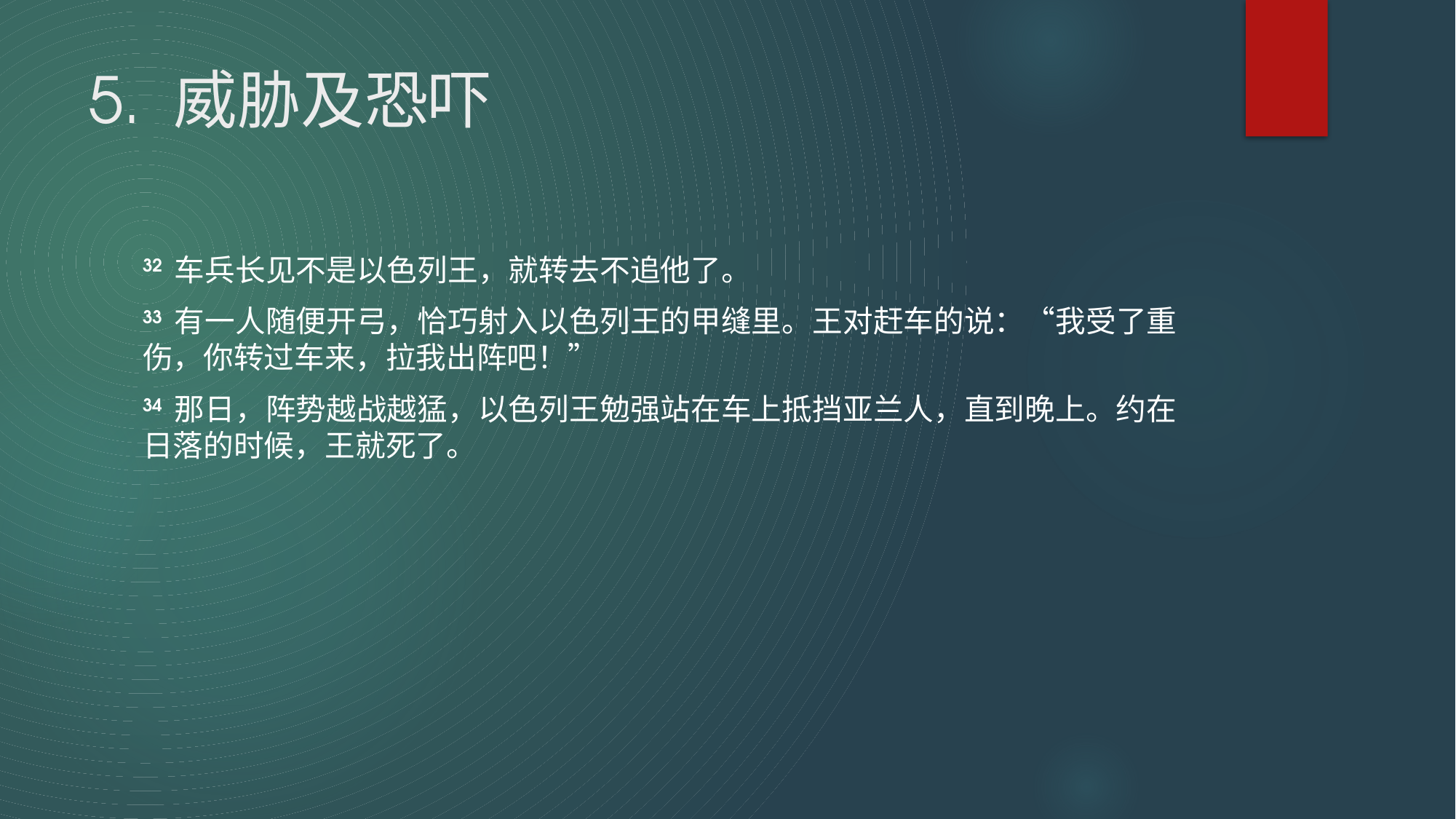

# 5. 威胁及恐吓
32 车兵长见不是以色列王，就转去不追他了。
33 有一人随便开弓，恰巧射入以色列王的甲缝里。王对赶车的说：“我受了重伤，你转过车来，拉我出阵吧！”
34 那日，阵势越战越猛，以色列王勉强站在车上抵挡亚兰人，直到晚上。约在日落的时候，王就死了。